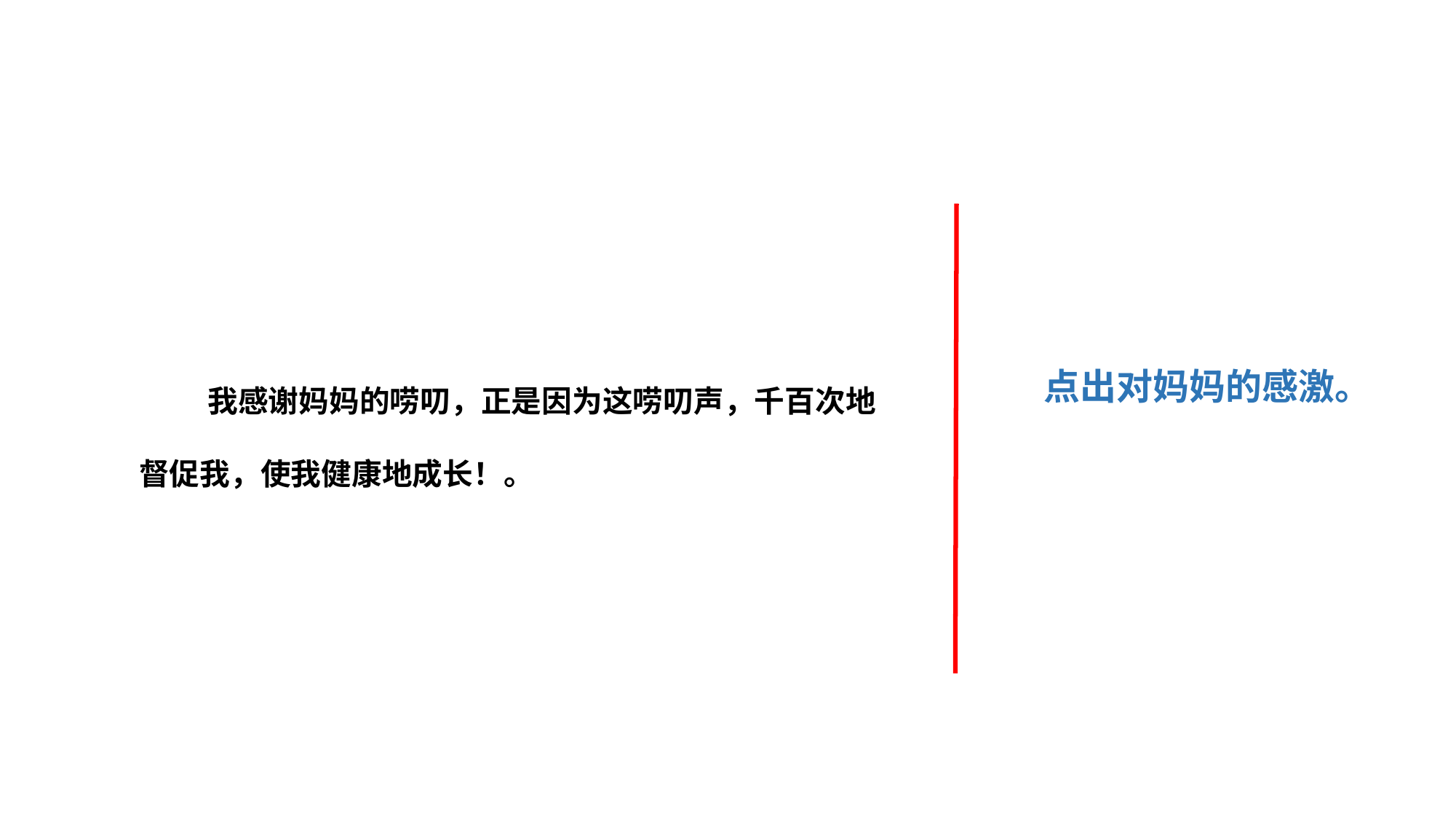

我感谢妈妈的唠叨，正是因为这唠叨声，千百次地督促我，使我健康地成长！。
点出对妈妈的感激。